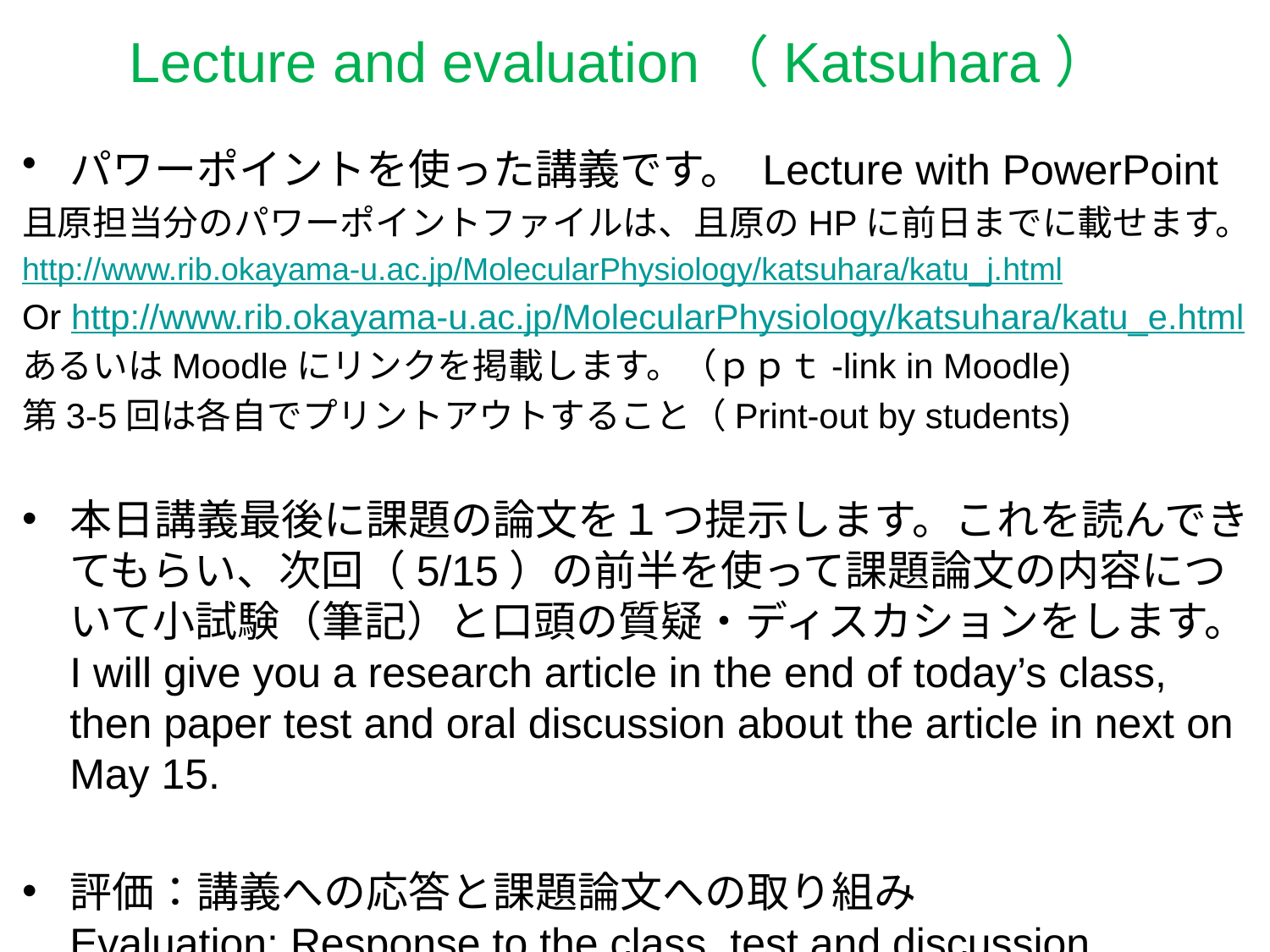

# Lecture and evaluation（Katsuhara）
パワーポイントを使った講義です。 Lecture with PowerPoint
且原担当分のパワーポイントファイルは、且原のHPに前日までに載せます。
http://www.rib.okayama-u.ac.jp/MolecularPhysiology/katsuhara/katu_j.html
Or http://www.rib.okayama-u.ac.jp/MolecularPhysiology/katsuhara/katu_e.html
あるいはMoodleにリンクを掲載します。（ｐｐｔ-link in Moodle)
第3-5回は各自でプリントアウトすること（Print-out by students)

本日講義最後に課題の論文を１つ提示します。これを読んできてもらい、次回（5/15）の前半を使って課題論文の内容について小試験（筆記）と口頭の質疑・ディスカションをします。
I will give you a research article in the end of today’s class, then paper test and oral discussion about the article in next on May 15.

評価：講義への応答と課題論文への取り組み
Evaluation: Response to the class, test and discussion.